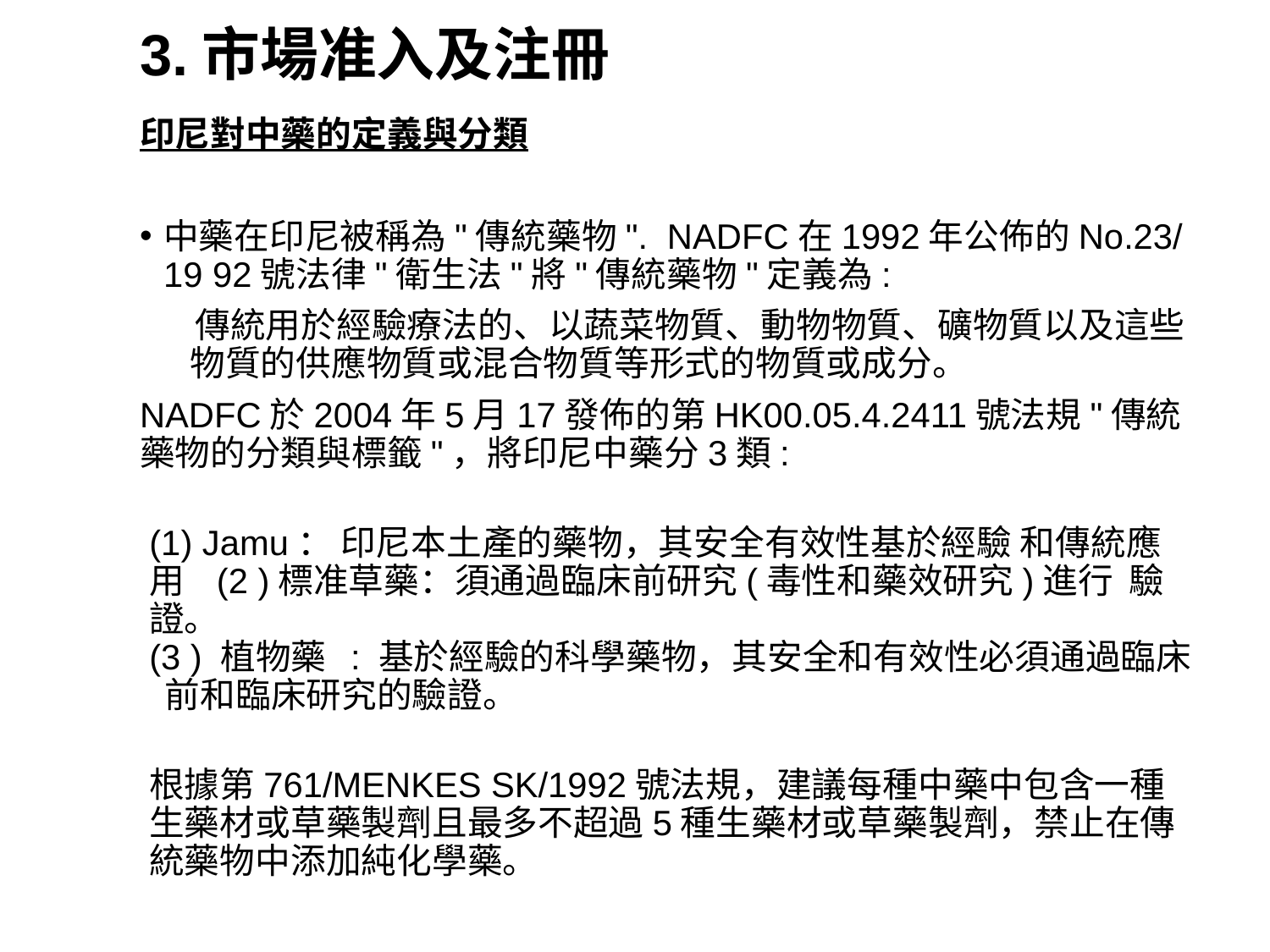

# 3.市場准入及注冊
印尼對中藥的定義與分類

中藥在印尼被稱為"傳統藥物".  NADFC在1992年公佈的No.23/ 19 92號法律"衛生法"將"傳統藥物"定義為:
      傳統用於經驗療法的、以蔬菜物質、動物物質、礦物質以及這些  物質的供應物質或混合物質等形式的物質或成分。
NADFC於2004年5月17發佈的第HK00.05.4.2411號法規"傳統藥物的分類與標籤"，將印尼中藥分3類:
(1) Jamu： 印尼本土產的藥物，其安全有效性基於經驗 和傳統應用   (2 )標准草藥：須通過臨床前研究(毒性和藥效研究)進行  驗證。
(3 ) 植物藥  : 基於經驗的科學藥物，其安全和有效性必須通過臨床   前和臨床研究的驗證。
根據第761/MENKES SK/1992號法規，建議每種中藥中包含一種生藥材或草藥製劑且最多不超過5種生藥材或草藥製劑，禁止在傳統藥物中添加純化學藥。